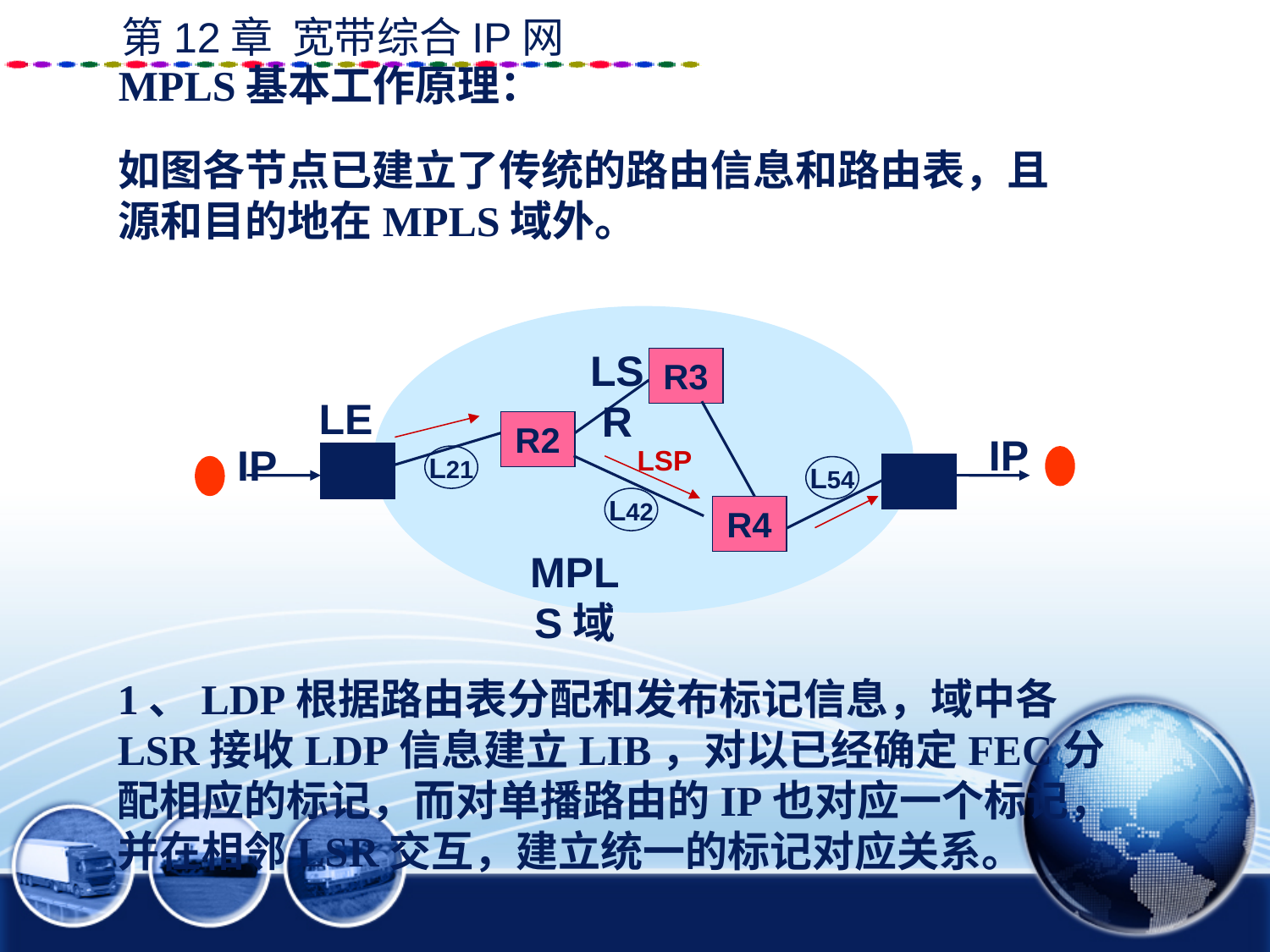

MPLS基本工作原理：
如图各节点已建立了传统的路由信息和路由表，且源和目的地在MPLS域外。

LSR
R3

LER

R2
IP
IP

LSP
R1
R5

R4
MPLS域

L21
L54

L42

1、LDP根据路由表分配和发布标记信息，域中各LSR接收LDP信息建立LIB，对以已经确定FEC分配相应的标记，而对单播路由的IP也对应一个标记，并在相邻LSR交互，建立统一的标记对应关系。